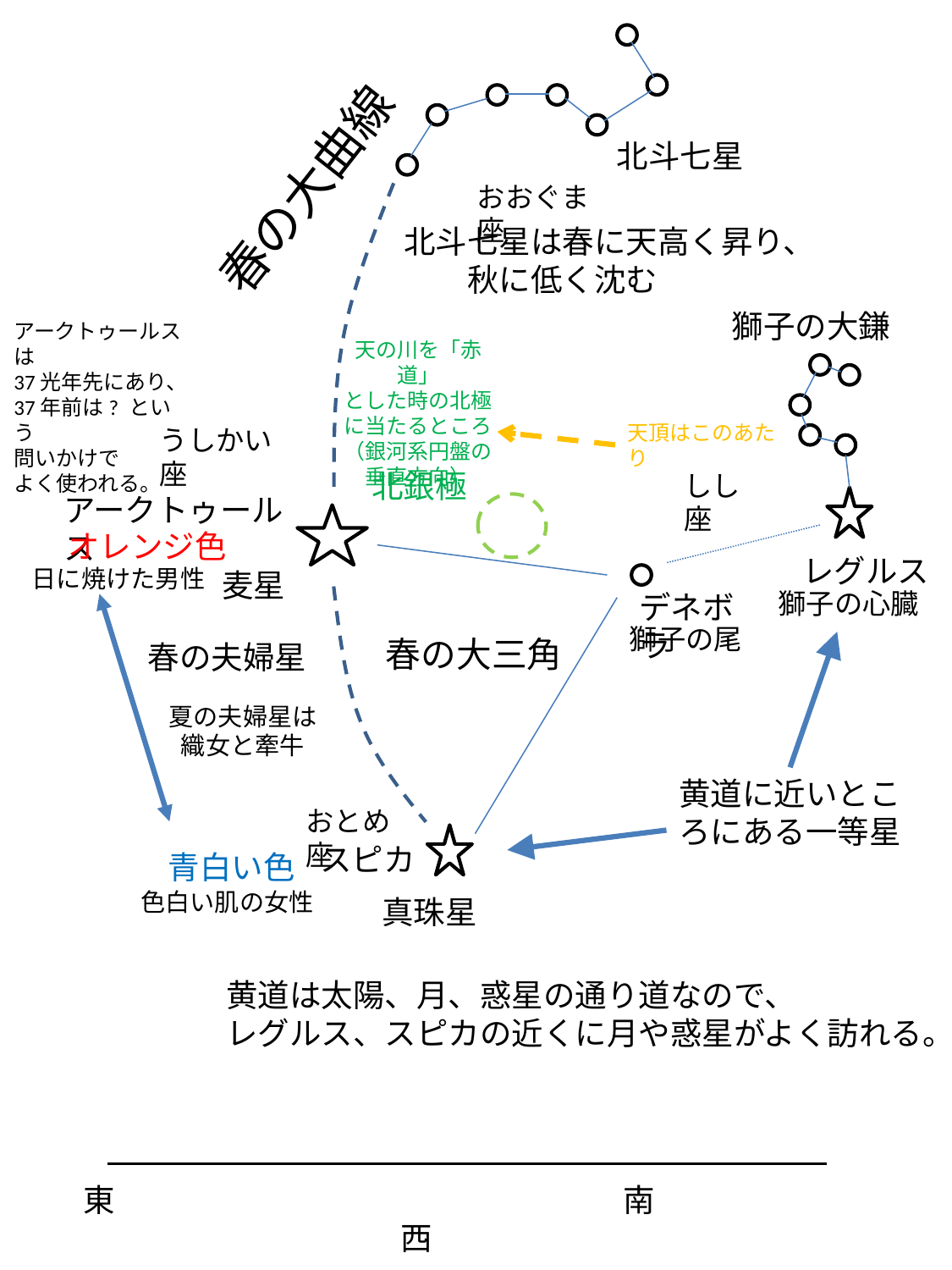

北斗七星
春の大曲線

おおぐま座

北斗七星は春に天高く昇り、
　　秋に低く沈む
獅子の大鎌
アークトゥールスは
37光年先にあり、
37年前は? という
問いかけで
よく使われる。
天の川を「赤道」
とした時の北極
に当たるところ
（銀河系円盤の垂直方向）

天頂はこのあたり
うしかい座

北銀極
しし座
アークトゥールス

オレンジ色
レグルス
日に焼けた男性
麦星

獅子の心臓
デネボラ

獅子の尾
春の大三角
春の夫婦星
夏の夫婦星は
織女と牽牛
黄道に近いところにある一等星
おとめ座

スピカ
青白い色
色白い肌の女性
真珠星
黄道は太陽、月、惑星の通り道なので、
レグルス、スピカの近くに月や惑星がよく訪れる。
東　　　　　　　　　　　　　　　　南　　　　　　　　　　　　　　　　西